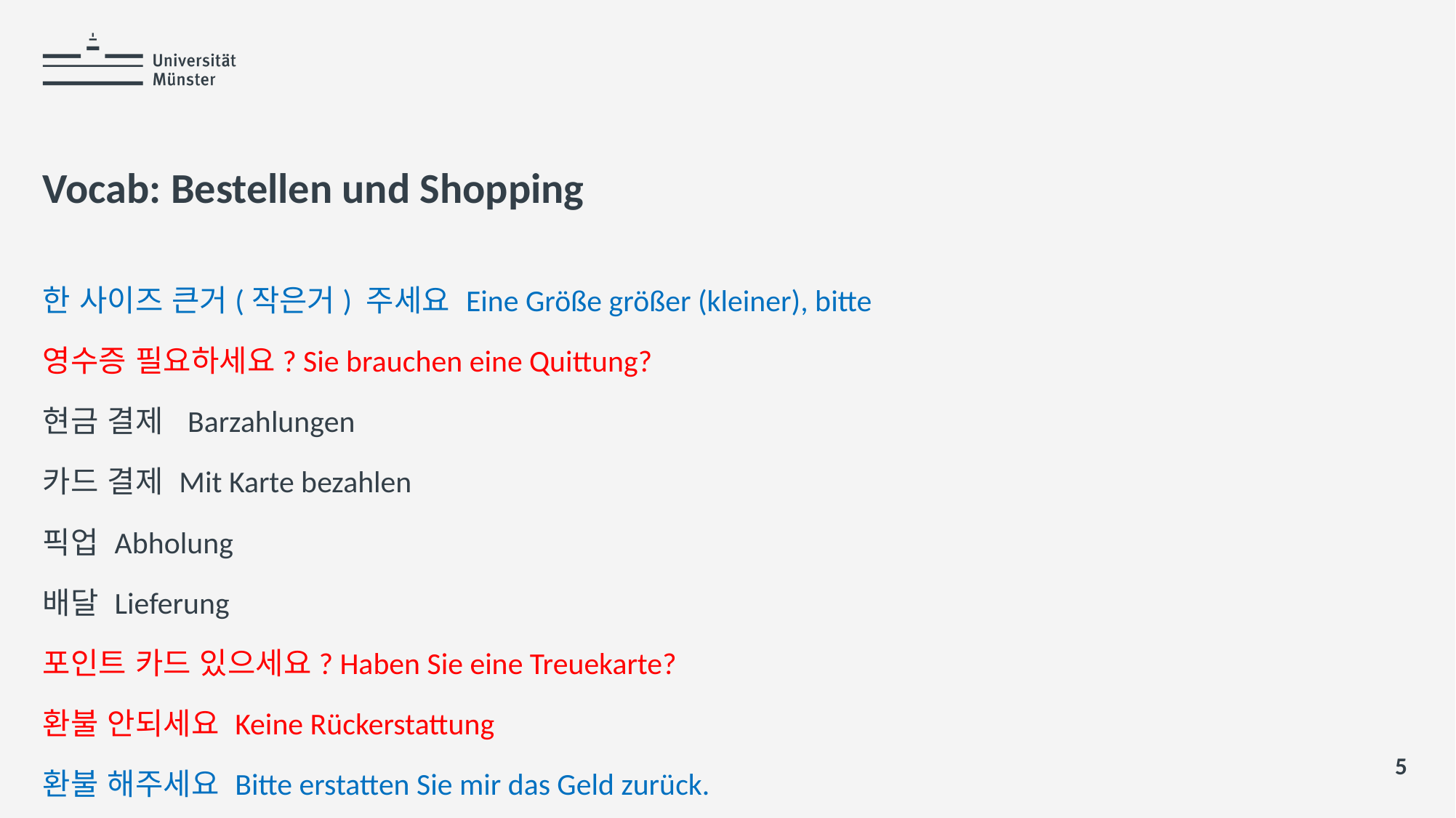

# Vocab: Bestellen und Shopping
한 사이즈 큰거(작은거) 주세요 Eine Größe größer (kleiner), bitte
영수증 필요하세요? Sie brauchen eine Quittung?
현금 결제  Barzahlungen
카드 결제 Mit Karte bezahlen
픽업 Abholung
배달 Lieferung
포인트 카드 있으세요? Haben Sie eine Treuekarte?
환불 안되세요 Keine Rückerstattung
환불 해주세요 Bitte erstatten Sie mir das Geld zurück.

5